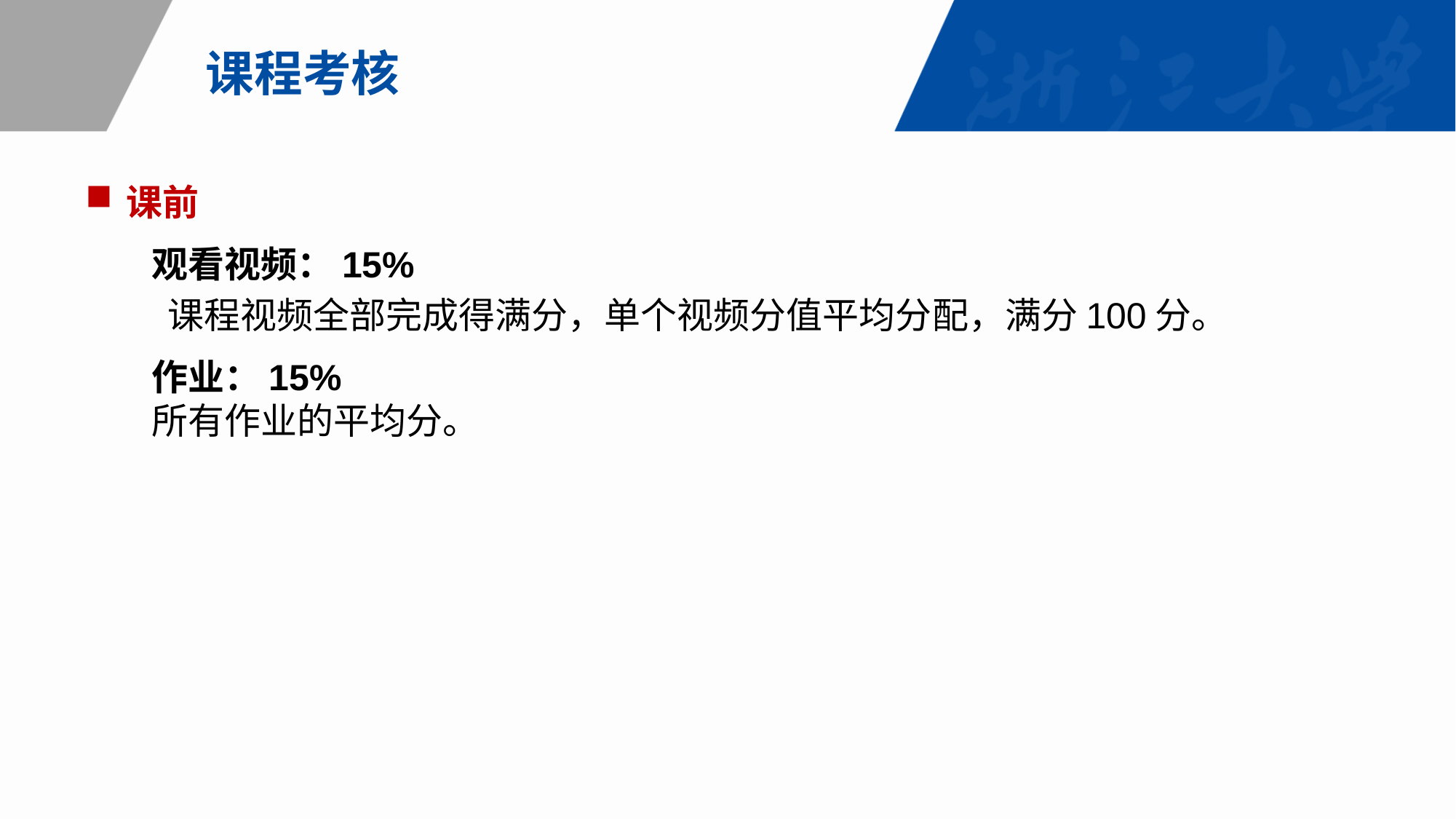

课程考核
课前
       观看视频：15%
         课程视频全部完成得满分，单个视频分值平均分配，满分100分。
       作业：15%
       所有作业的平均分。